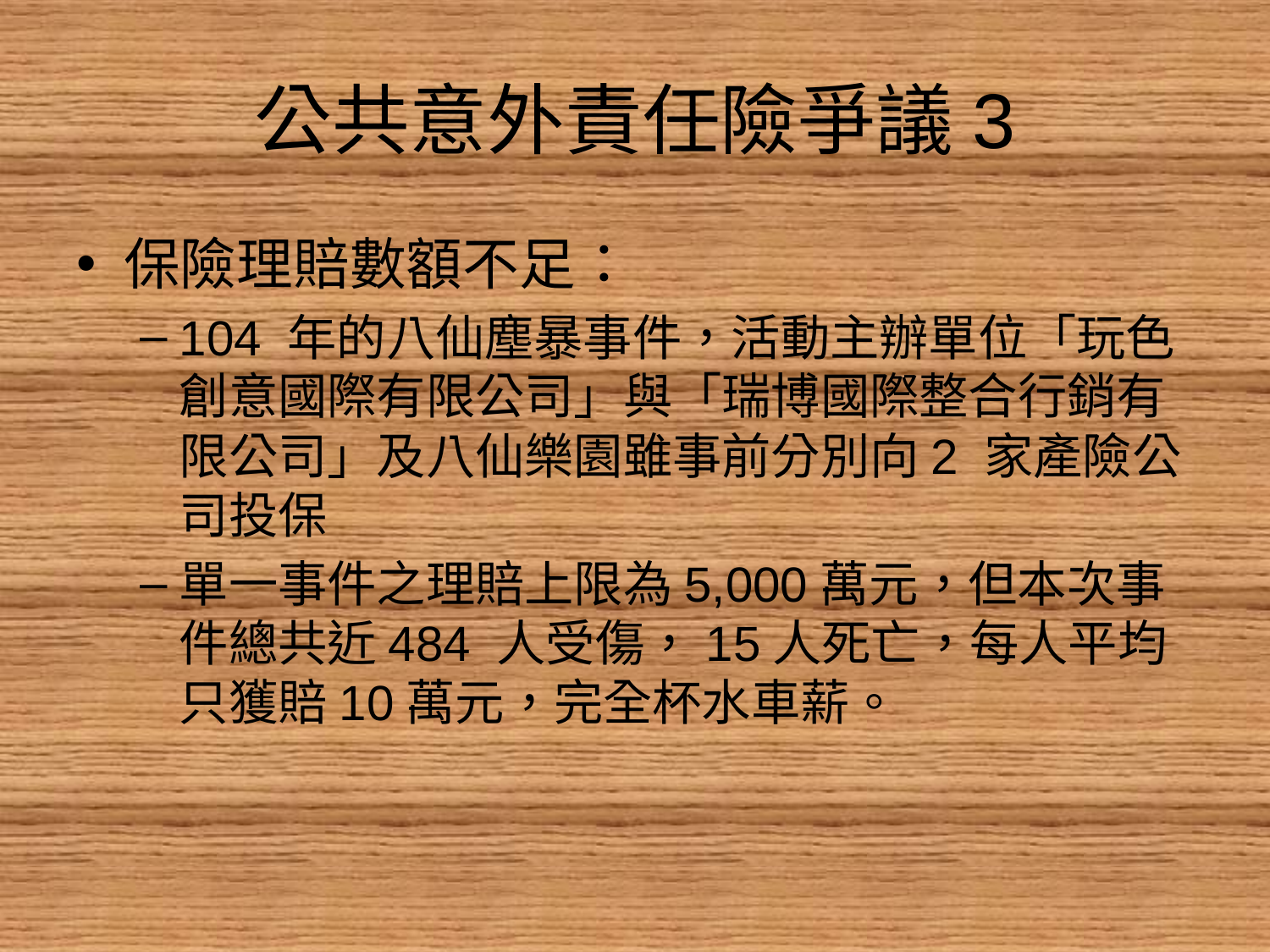

# 公共意外責任險爭議3
保險理賠數額不足：
104 年的八仙塵暴事件，活動主辦單位「玩色創意國際有限公司」與「瑞博國際整合行銷有限公司」及八仙樂園雖事前分別向2 家產險公司投保
單一事件之理賠上限為5,000萬元，但本次事件總共近484 人受傷，15人死亡，每人平均只獲賠10萬元，完全杯水車薪。